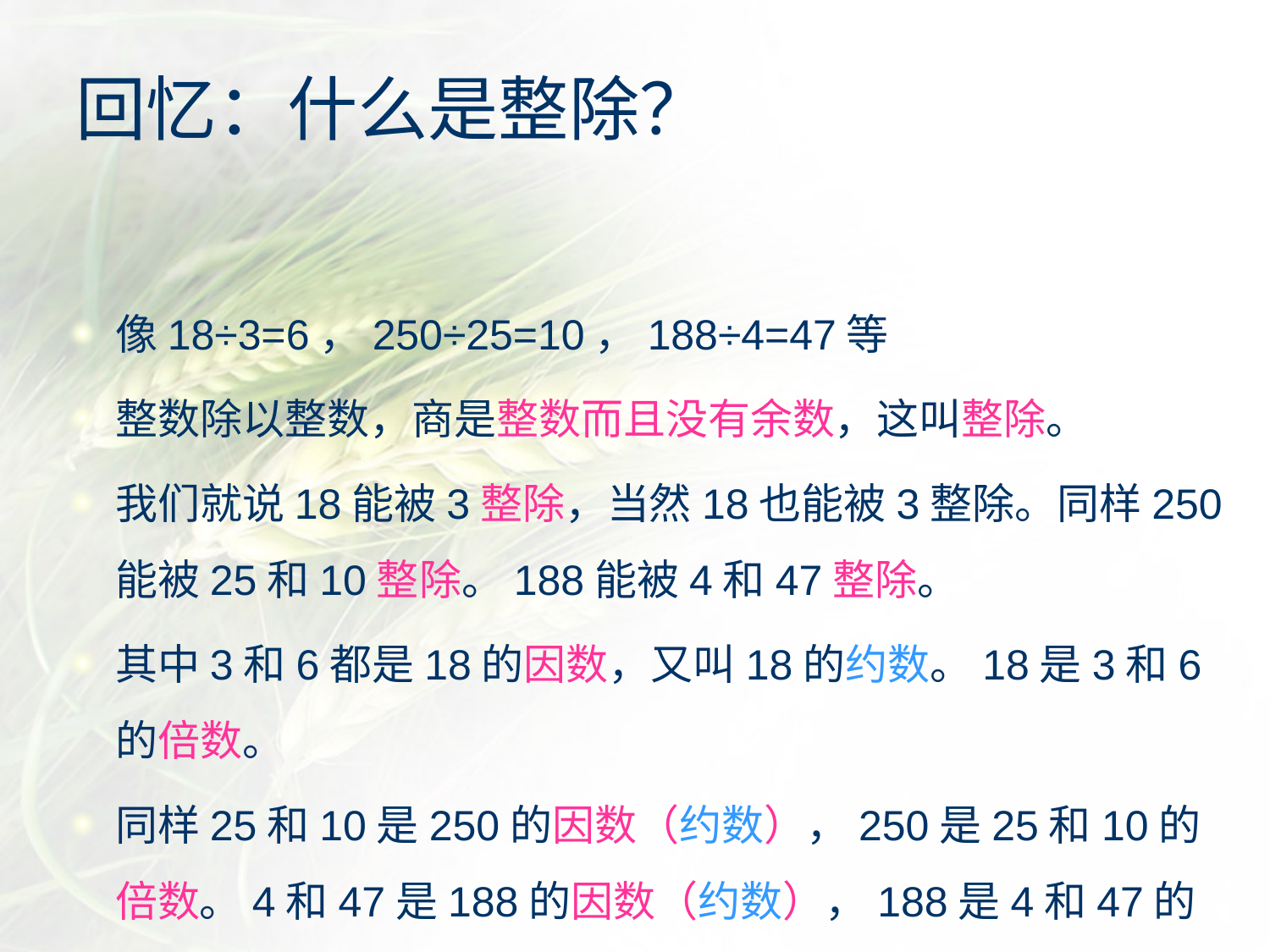

# 回忆：什么是整除？
像18÷3=6，250÷25=10，188÷4=47等
整数除以整数，商是整数而且没有余数，这叫整除。
我们就说18能被3整除，当然18也能被3整除。同样250能被25和10整除。188能被4和47整除。
其中3和6都是18的因数，又叫18的约数。18是3和6的倍数。
同样25和10是250的因数（约数），250是25和10的倍数。4和47是188的因数（约数），188是4和47的倍数。